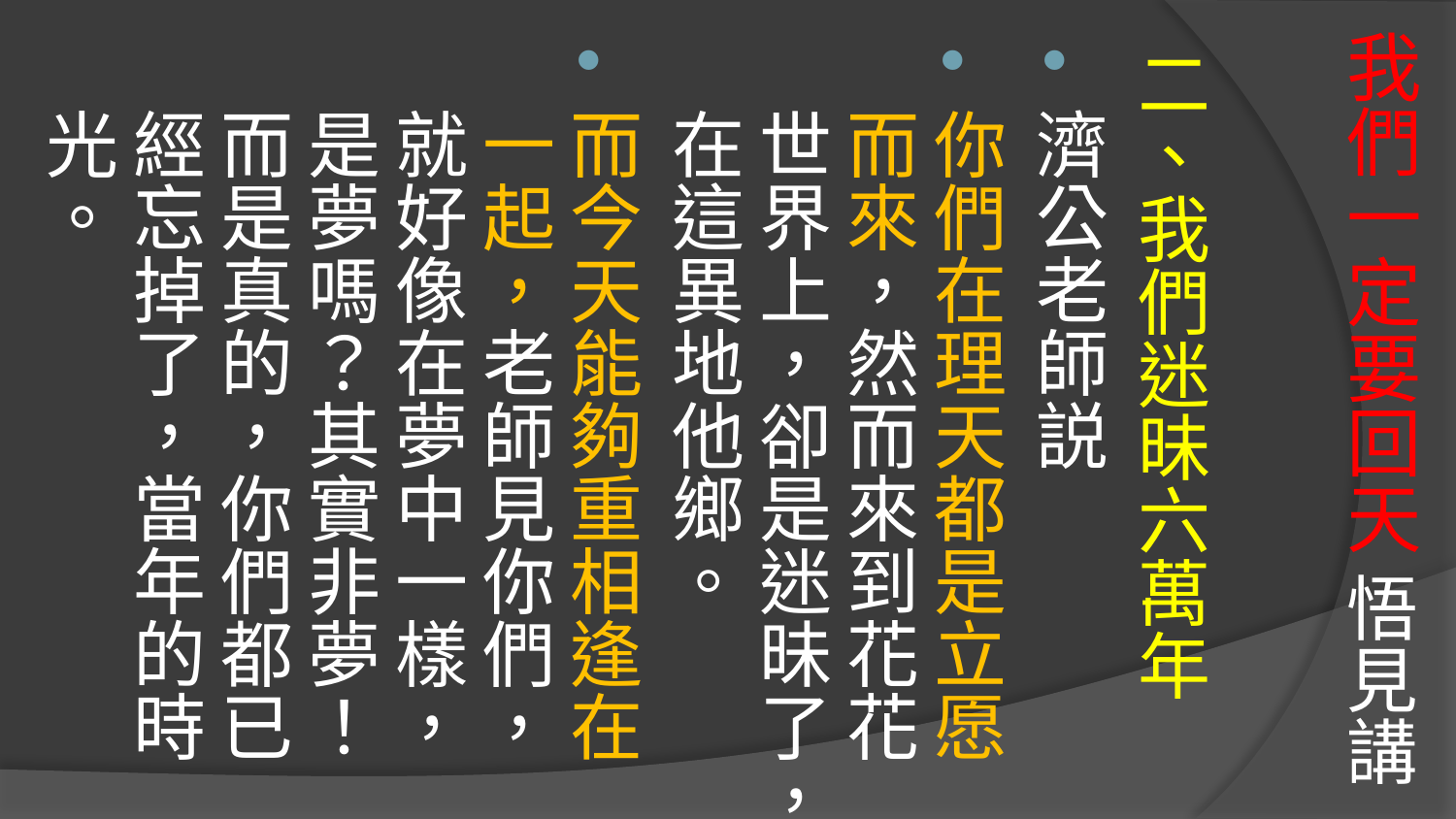

# 我們一定要回天 悟見講
二、我們迷昧六萬年
濟公老師説
你們在理天都是立愿而來，然而來到花花世界上，卻是迷昧了，在這異地他鄉。
而今天能夠重相逢在一起，老師見你們，就好像在夢中一樣，是夢嗎？其實非夢！而是真的，你們都已經忘掉了，當年的時光。